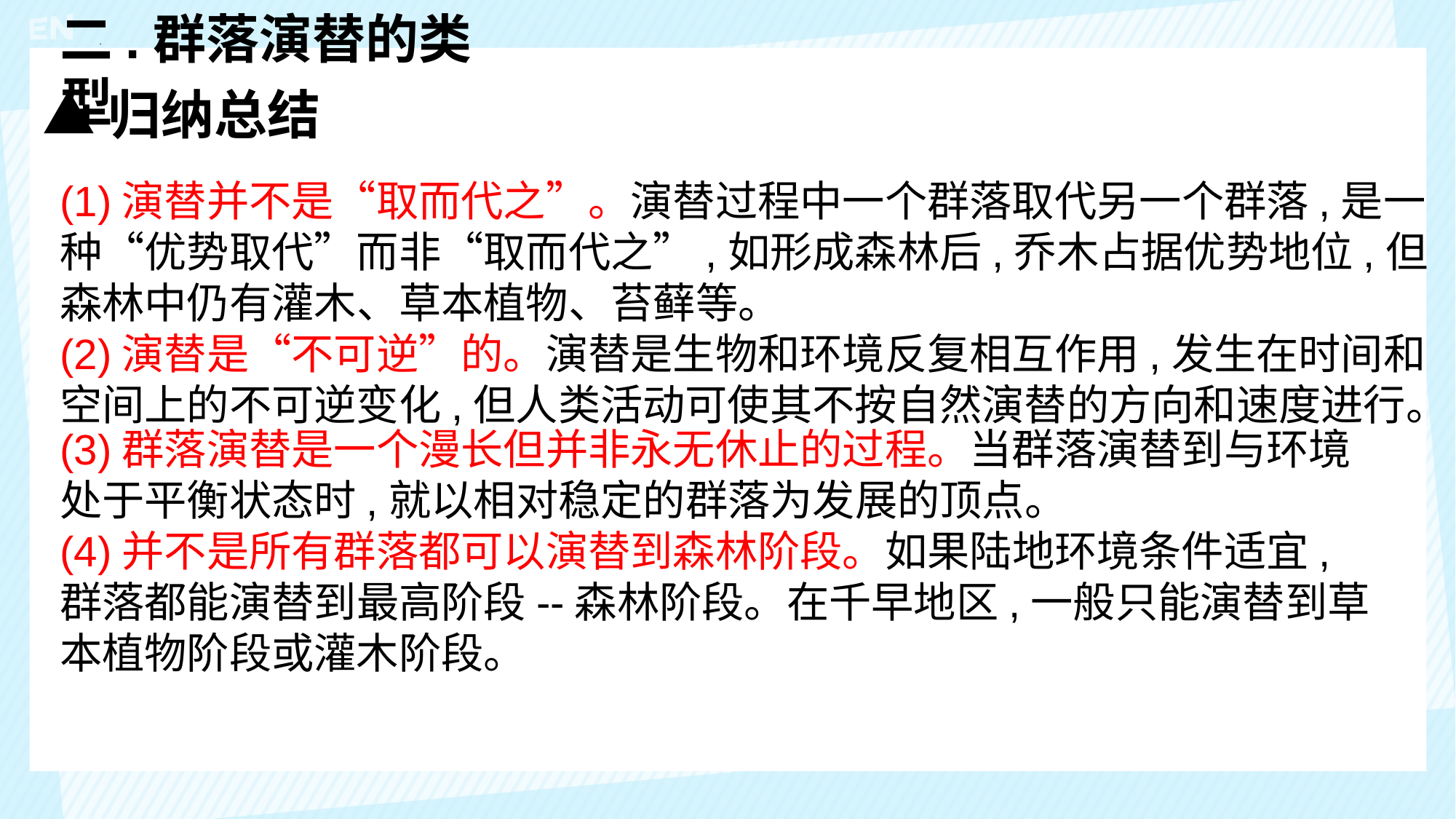

二.群落演替的类型
▲归纳总结
(1)演替并不是“取而代之”。演替过程中一个群落取代另一个群落,是一种“优势取代”而非“取而代之”,如形成森林后,乔木占据优势地位,但森林中仍有灌木、草本植物、苔藓等。
(2)演替是“不可逆”的。演替是生物和环境反复相互作用,发生在时间和空间上的不可逆变化,但人类活动可使其不按自然演替的方向和速度进行。
(3)群落演替是一个漫长但并非永无休止的过程。当群落演替到与环境处于平衡状态时,就以相对稳定的群落为发展的顶点。
(4)并不是所有群落都可以演替到森林阶段。如果陆地环境条件适宜,群落都能演替到最高阶段--森林阶段。在千早地区,一般只能演替到草本植物阶段或灌木阶段。